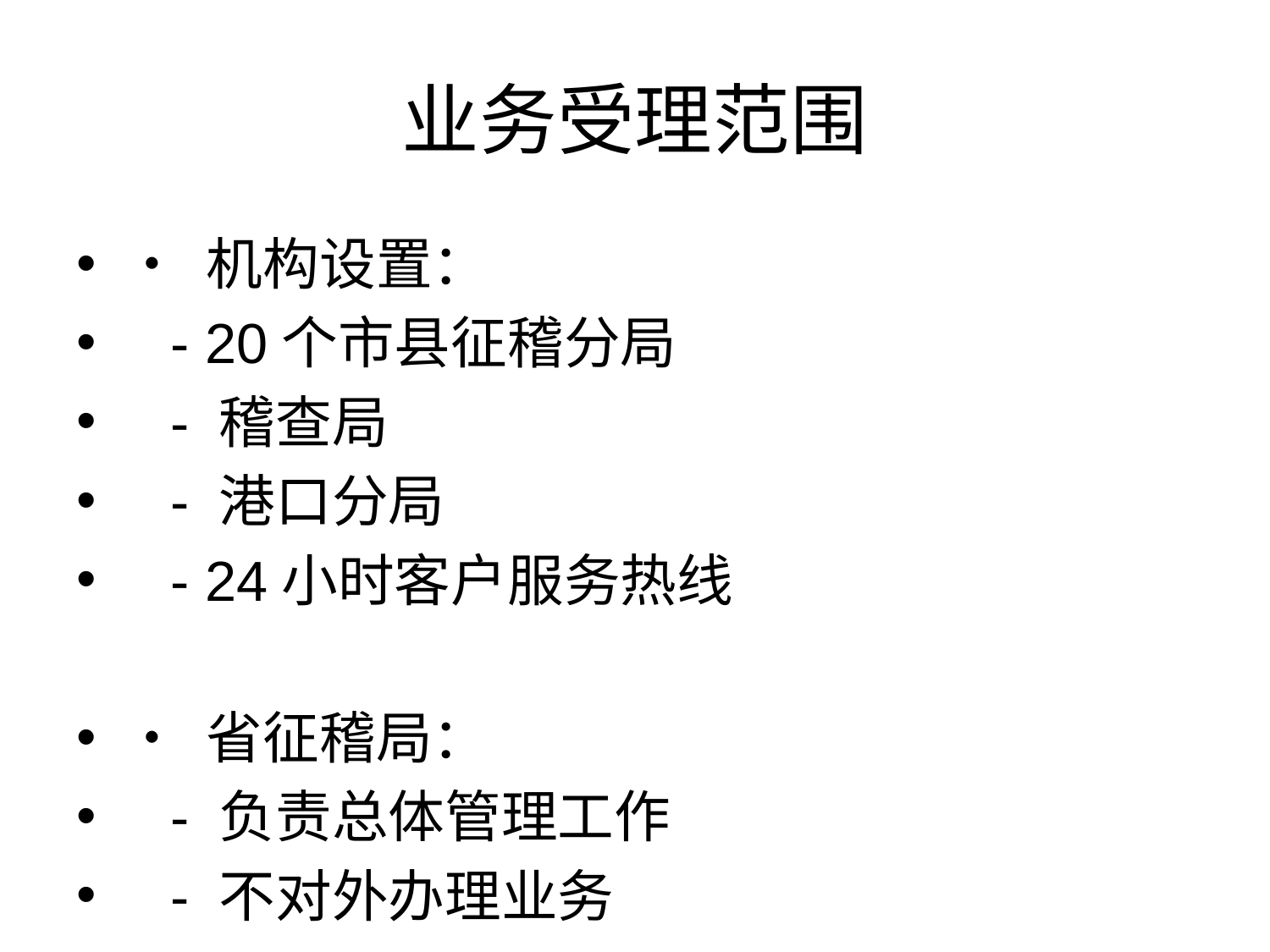

# 业务受理范围
• 机构设置：
   - 20个市县征稽分局
   - 稽查局
   - 港口分局
   - 24小时客户服务热线

• 省征稽局：
   - 负责总体管理工作
   - 不对外办理业务

• 市县征稽分局：
   - 可对外办理各项通行附加费相关业务
   - 26项业务已实现线上办理